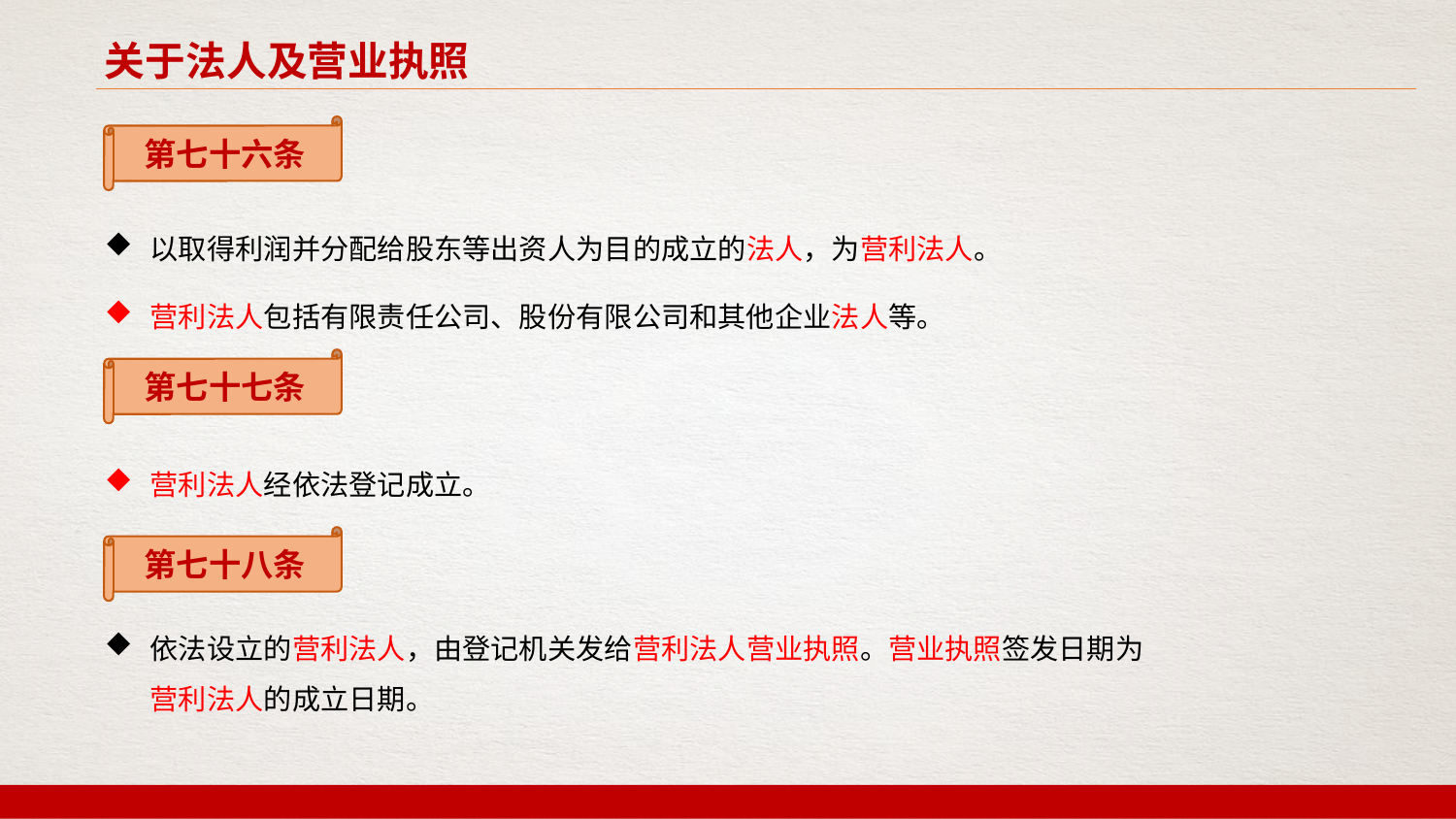

关于法人及营业执照
第七十六条
以取得利润并分配给股东等出资人为目的成立的法人，为营利法人。
营利法人包括有限责任公司、股份有限公司和其他企业法人等。

第七十七条
营利法人经依法登记成立。
第七十八条
依法设立的营利法人，由登记机关发给营利法人营业执照。营业执照签发日期为营利法人的成立日期。